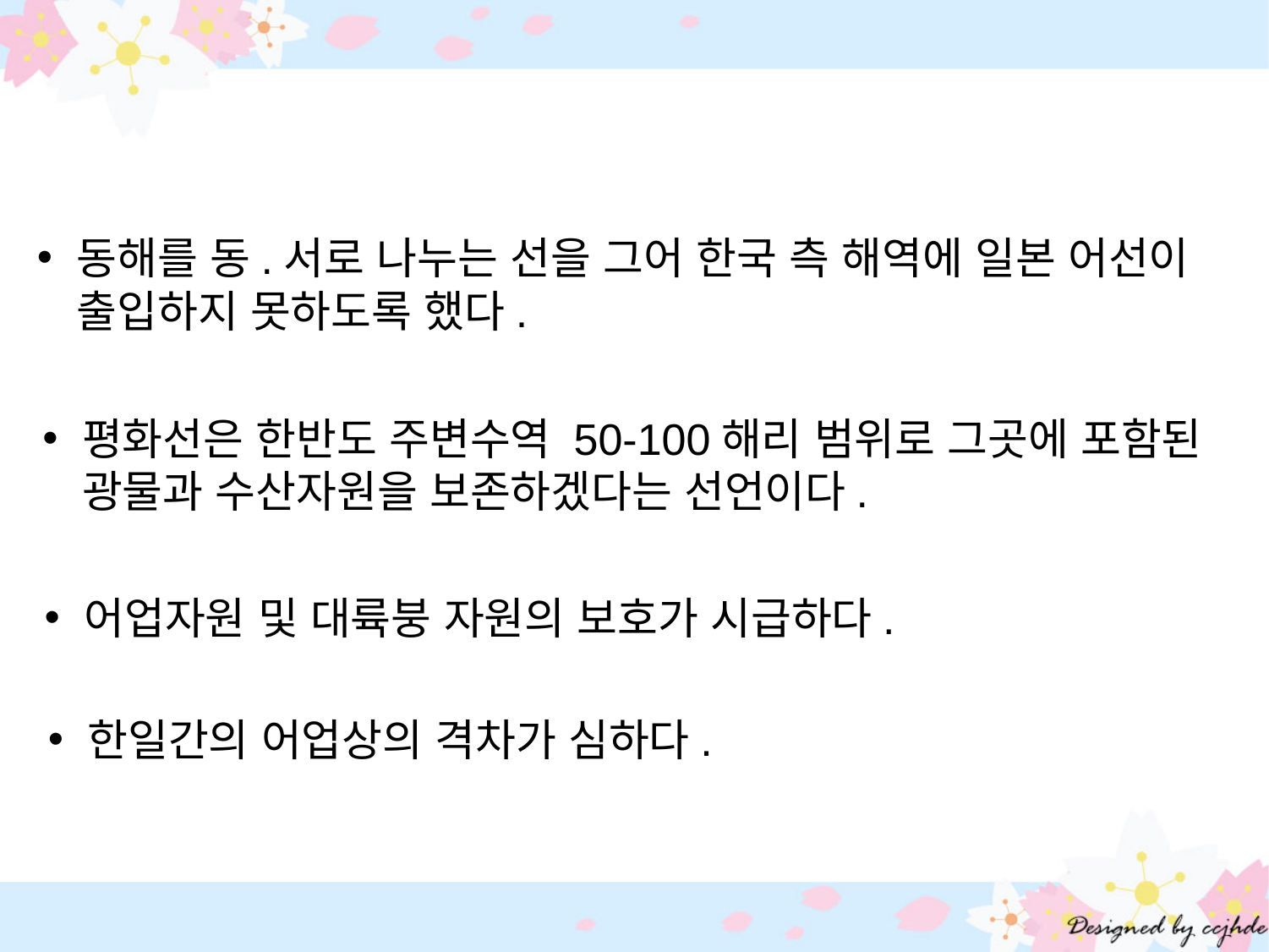

동해를 동.서로 나누는 선을 그어 한국 측 해역에 일본 어선이 출입하지 못하도록 했다.
평화선은 한반도 주변수역 50-100해리 범위로 그곳에 포함된 광물과 수산자원을 보존하겠다는 선언이다.
어업자원 및 대륙붕 자원의 보호가 시급하다.
한일간의 어업상의 격차가 심하다.